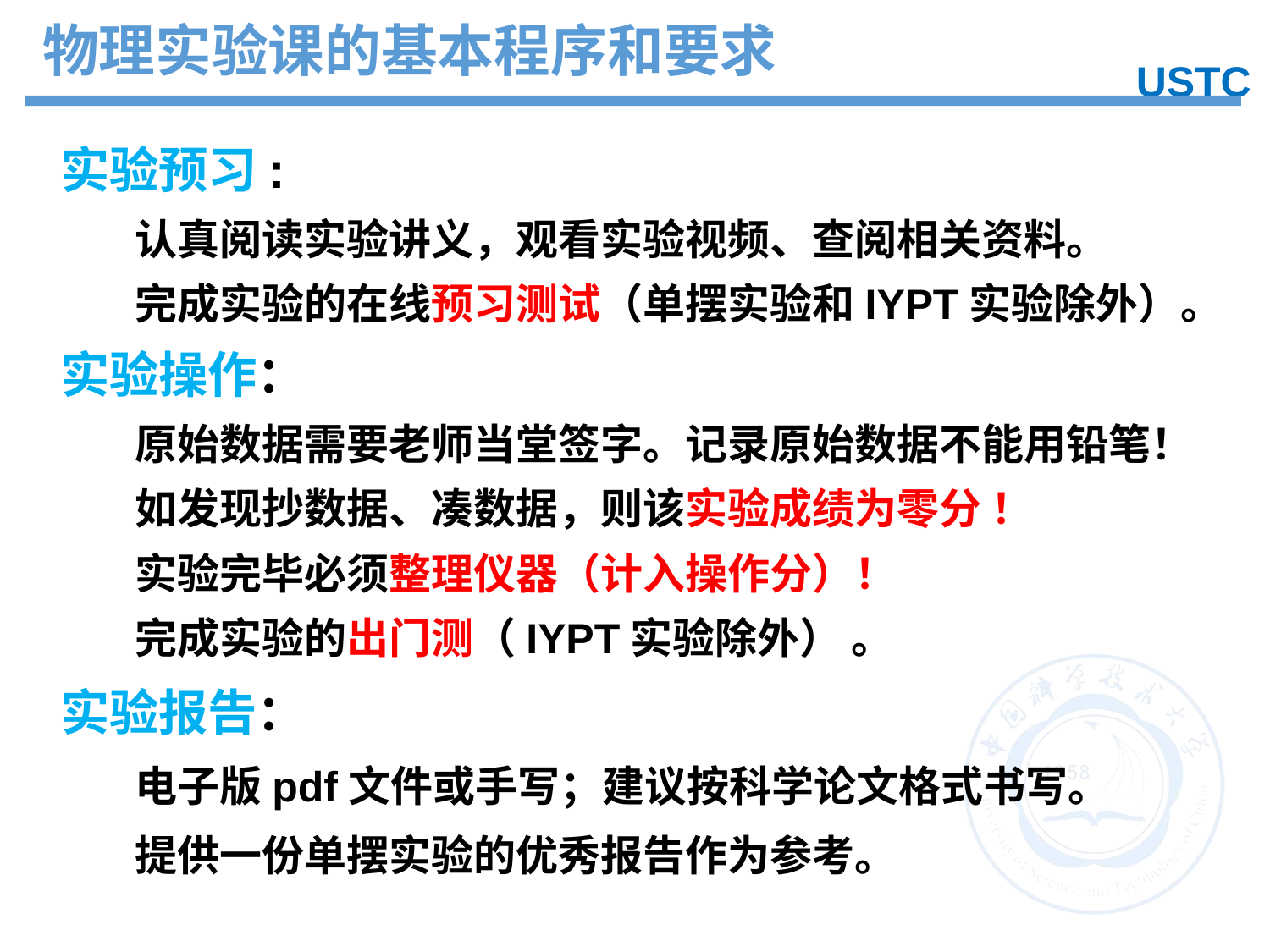

物理实验课的基本程序和要求
USTC

实验目的
实验预习:
认真阅读实验讲义，观看实验视频、查阅相关资料。
完成实验的在线预习测试（单摆实验和IYPT实验除外）。
实验操作：
原始数据需要老师当堂签字。记录原始数据不能用铅笔！
如发现抄数据、凑数据，则该实验成绩为零分 ！
实验完毕必须整理仪器（计入操作分）！
完成实验的出门测（IYPT实验除外） 。
实验报告：
电子版pdf文件或手写；建议按科学论文格式书写。
提供一份单摆实验的优秀报告作为参考。